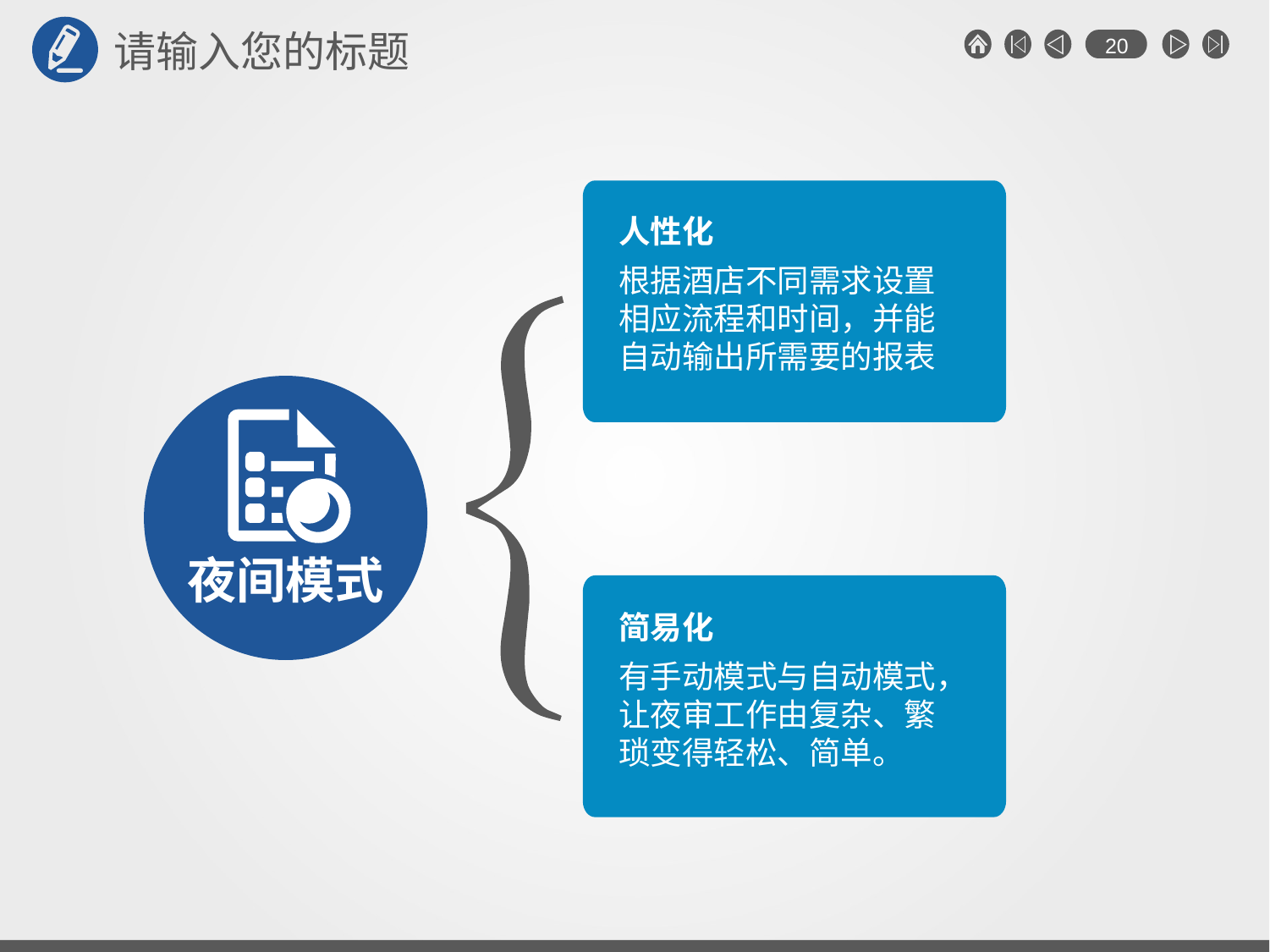

请输入您的标题

人性化
根据酒店不同需求设置相应流程和时间，并能自动输出所需要的报表

夜间模式

简易化
有手动模式与自动模式，让夜审工作由复杂、繁琐变得轻松、简单。